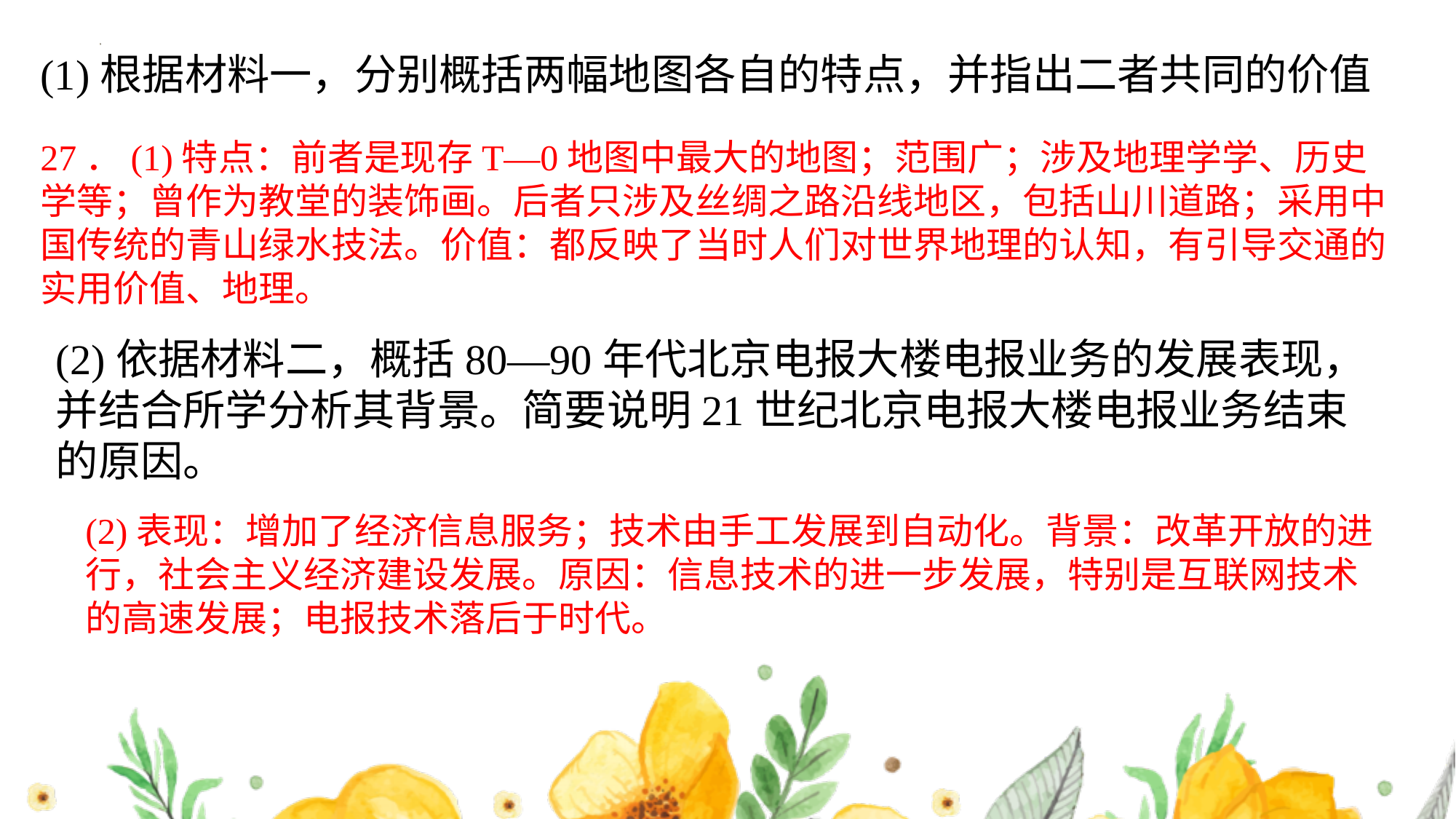

(1)根据材料一，分别概括两幅地图各自的特点，并指出二者共同的价值
27．(1)特点：前者是现存T—0地图中最大的地图；范围广；涉及地理学学、历史学等；曾作为教堂的装饰画。后者只涉及丝绸之路沿线地区，包括山川道路；采用中国传统的青山绿水技法。价值：都反映了当时人们对世界地理的认知，有引导交通的实用价值、地理。

(2)依据材料二，概括80—90年代北京电报大楼电报业务的发展表现，并结合所学分析其背景。简要说明21世纪北京电报大楼电报业务结束的原因。
(2)表现：增加了经济信息服务；技术由手工发展到自动化。背景：改革开放的进行，社会主义经济建设发展。原因：信息技术的进一步发展，特别是互联网技术的高速发展；电报技术落后于时代。